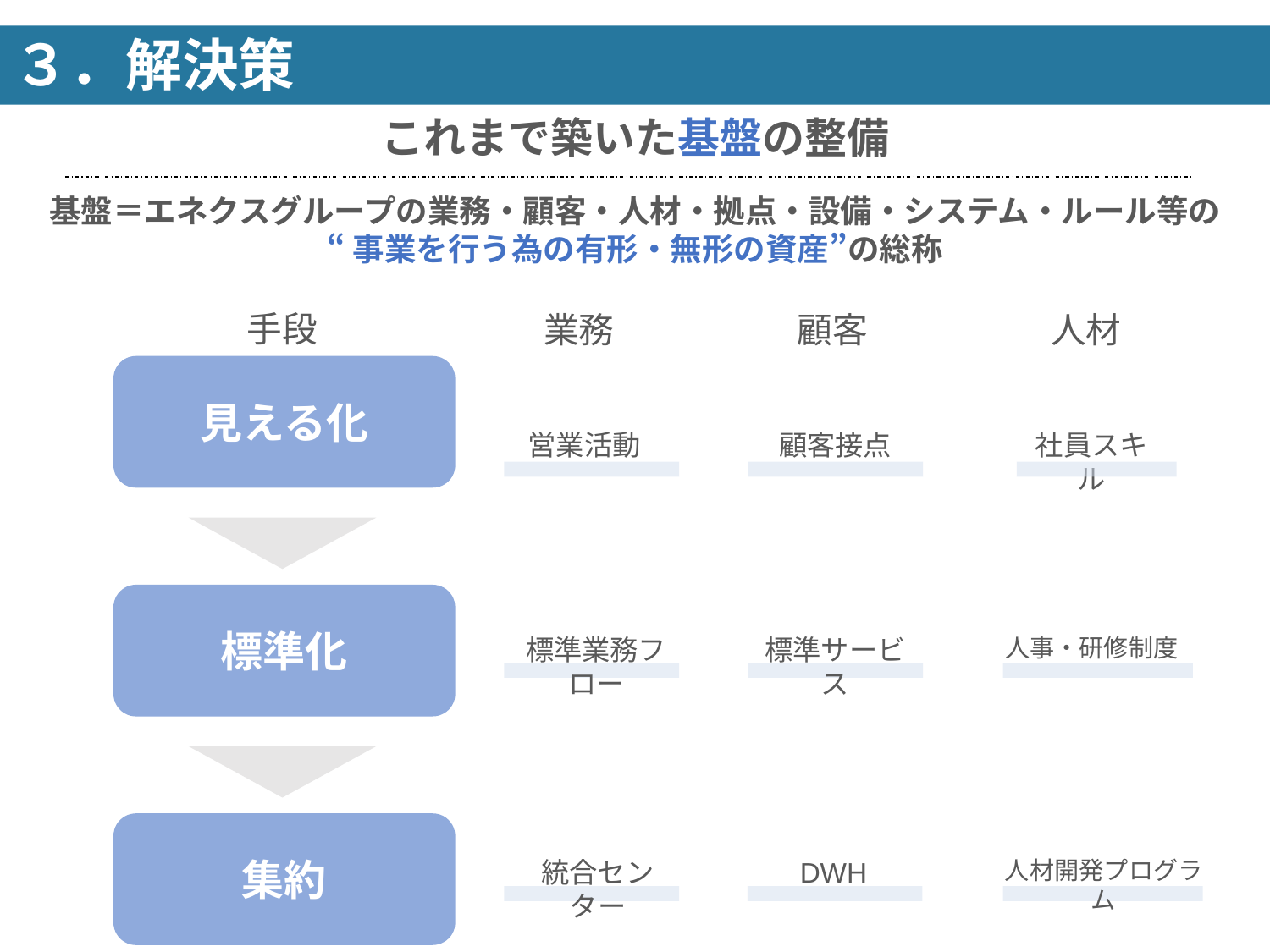

３．解決策
これまで築いた基盤の整備
基盤＝エネクスグループの業務・顧客・人材・拠点・設備・システム・ルール等の
“事業を行う為の有形・無形の資産”の総称
手段
業務
顧客
人材
見える化
営業活動
顧客接点
社員スキル

標準化
標準業務フロー
標準サービス
人事・研修制度

集約
統合センター
DWH
人材開発プログラム